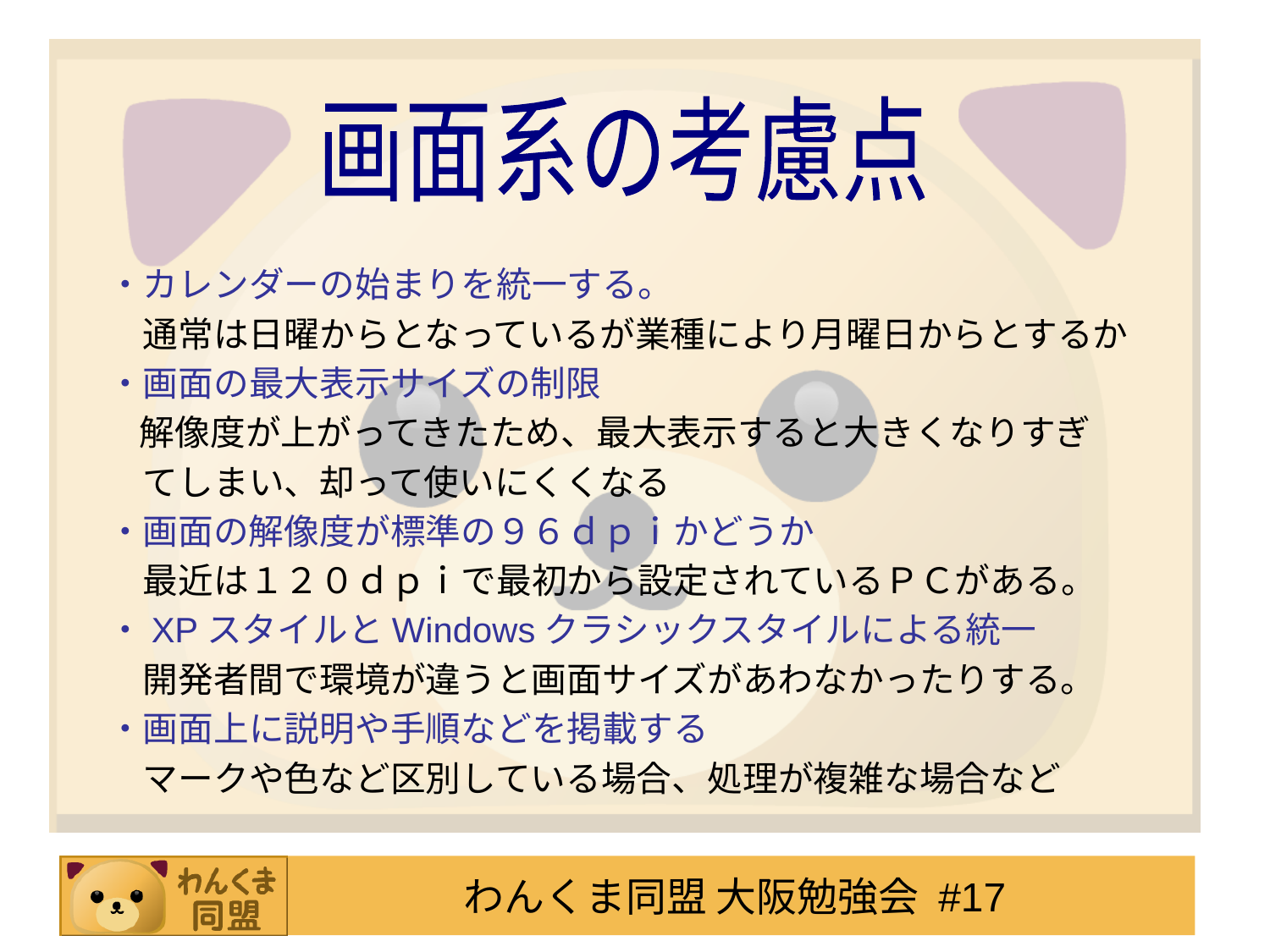

画面系の考慮点
・カレンダーの始まりを統一する。
　通常は日曜からとなっているが業種により月曜日からとするか
・画面の最大表示サイズの制限
   解像度が上がってきたため、最大表示すると大きくなりすぎ
　てしまい、却って使いにくくなる
・画面の解像度が標準の９６ｄｐｉかどうか
　最近は１２０ｄｐｉで最初から設定されているＰＣがある。
・XPスタイルとWindowsクラシックスタイルによる統一
　開発者間で環境が違うと画面サイズがあわなかったりする。
・画面上に説明や手順などを掲載する
　マークや色など区別している場合、処理が複雑な場合など